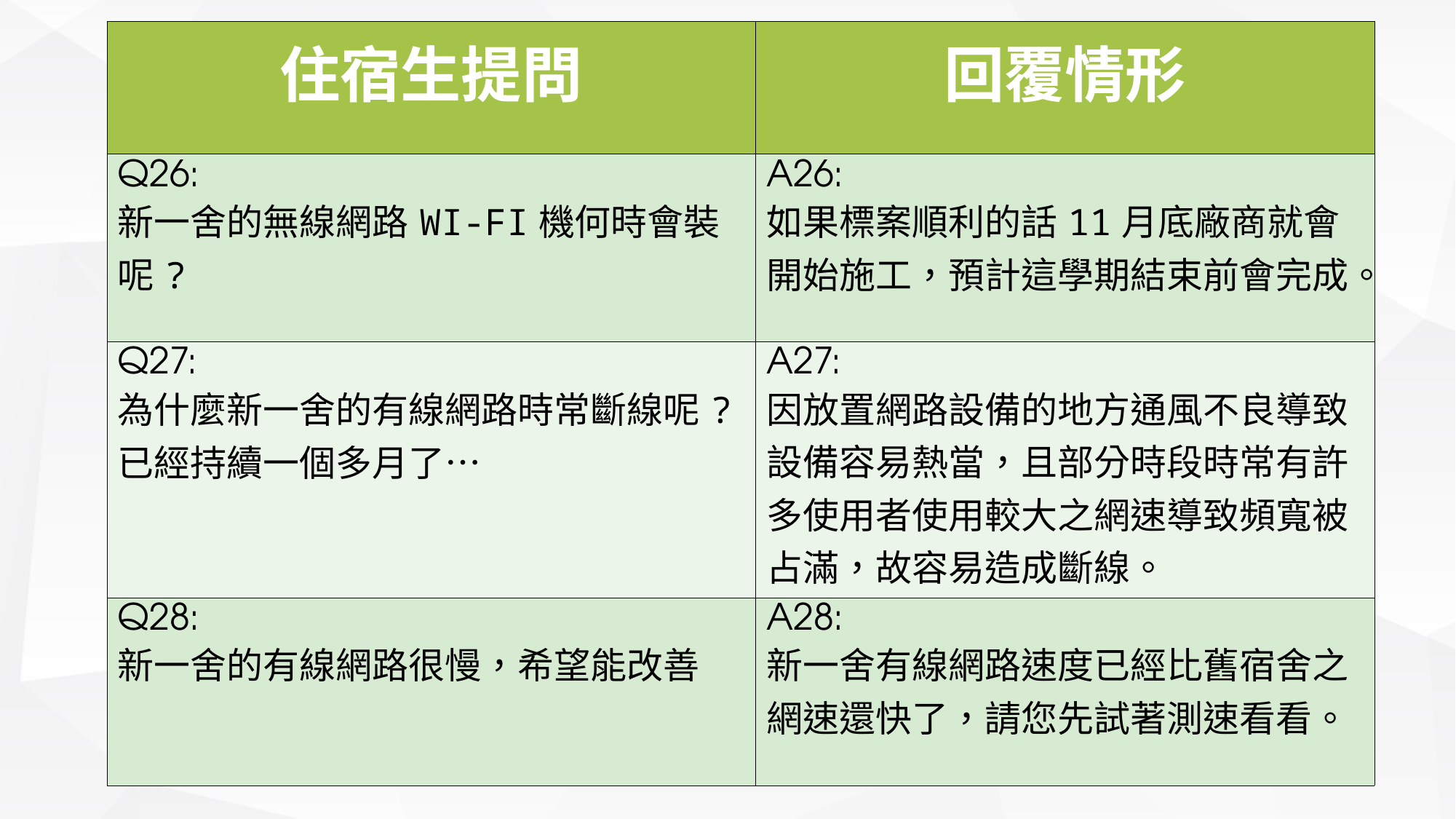

| 住宿生提問 | 回覆情形 |
| --- | --- |
| Q26: 新一舍的無線網路WI-FI機何時會裝呢? | A26: 如果標案順利的話11月底廠商就會開始施工，預計這學期結束前會完成。 |
| Q27: 為什麼新一舍的有線網路時常斷線呢? 已經持續一個多月了… | A27: 因放置網路設備的地方通風不良導致設備容易熱當，且部分時段時常有許多使用者使用較大之網速導致頻寬被占滿，故容易造成斷線。 |
| Q28: 新一舍的有線網路很慢，希望能改善 | A28: 新一舍有線網路速度已經比舊宿舍之網速還快了，請您先試著測速看看。 |